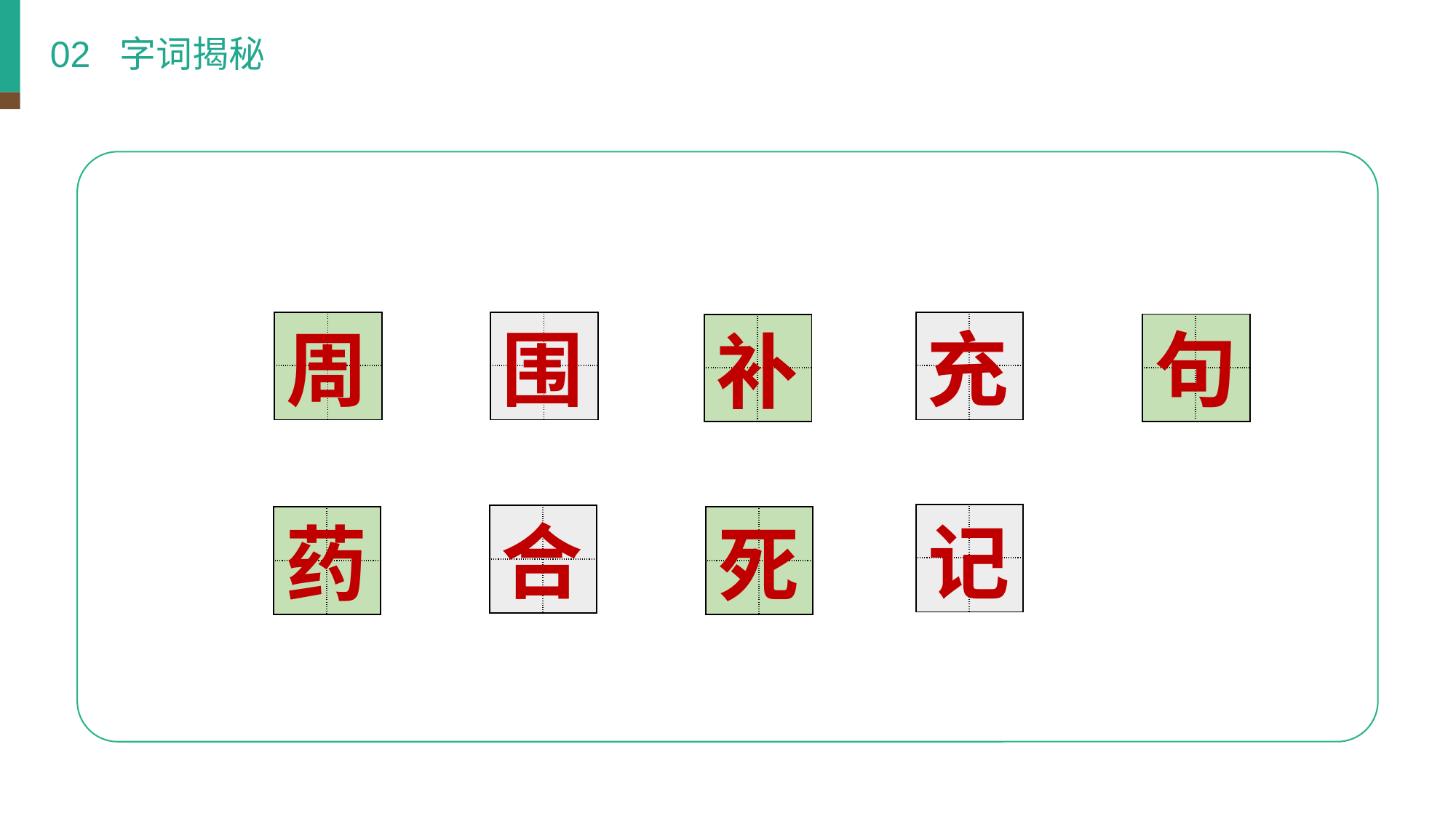

02  字词揭秘
|  |  |
| --- | --- |
|  |  |
|  |  |
| --- | --- |
|  |  |
|  |  |
| --- | --- |
|  |  |
围
充
句
周
|  |  |
| --- | --- |
|  |  |
|  |  |
| --- | --- |
|  |  |
补
|  |  |
| --- | --- |
|  |  |
合
|  |  |
| --- | --- |
|  |  |
记
|  |  |
| --- | --- |
|  |  |
|  |  |
| --- | --- |
|  |  |
药
死